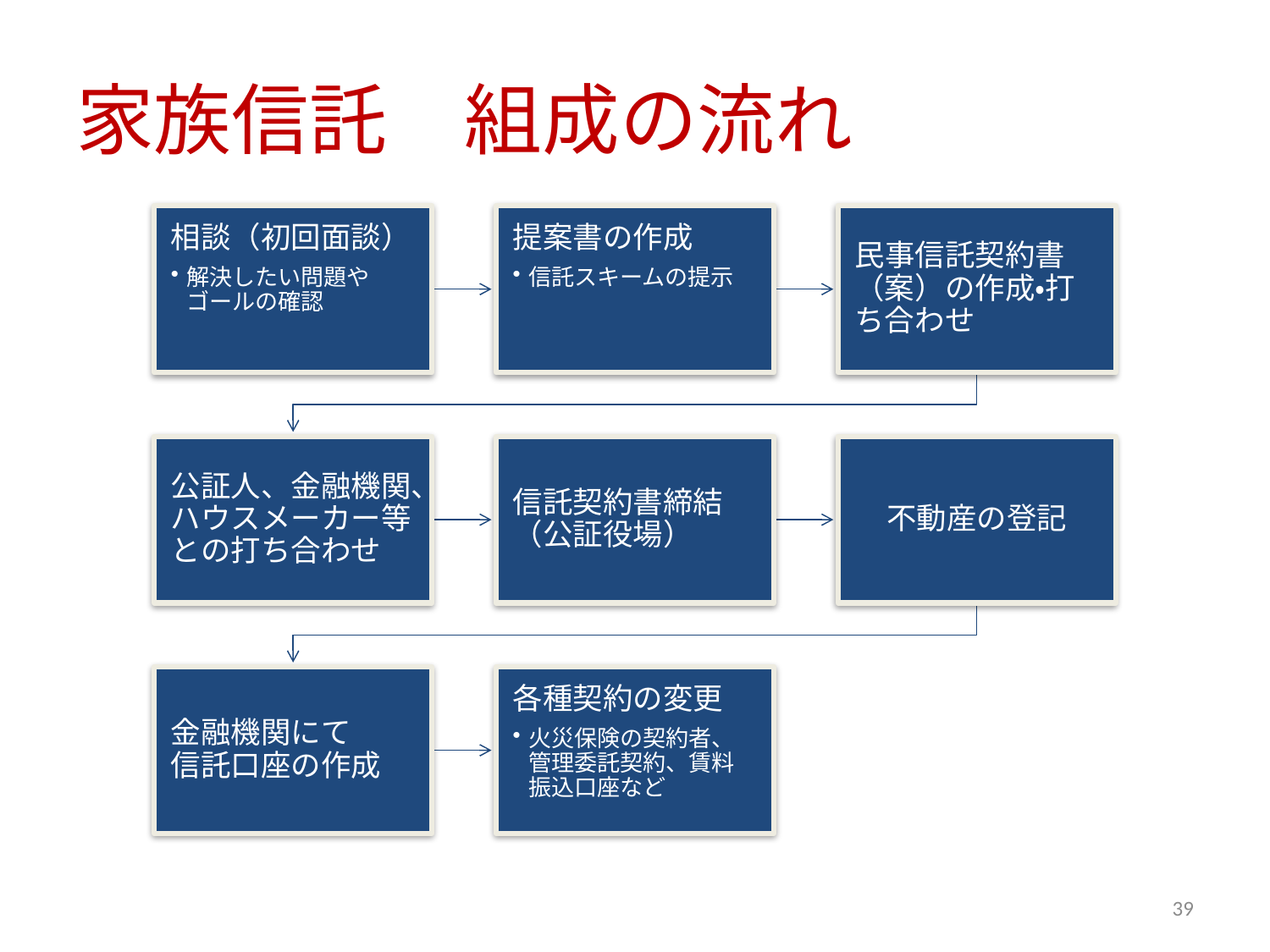

# 家族信託　組成の流れ

相談（初回面談）
解決したい問題やゴールの確認

提案書の作成
信託スキームの提示

民事信託契約書（案）の作成・打ち合わせ

公証人、金融機関、ハウスメーカー等との打ち合わせ

信託契約書締結
（公証役場）

不動産の登記

金融機関にて
信託口座の作成
各種契約の変更
火災保険の契約者、管理委託契約、賃料振込口座など
39